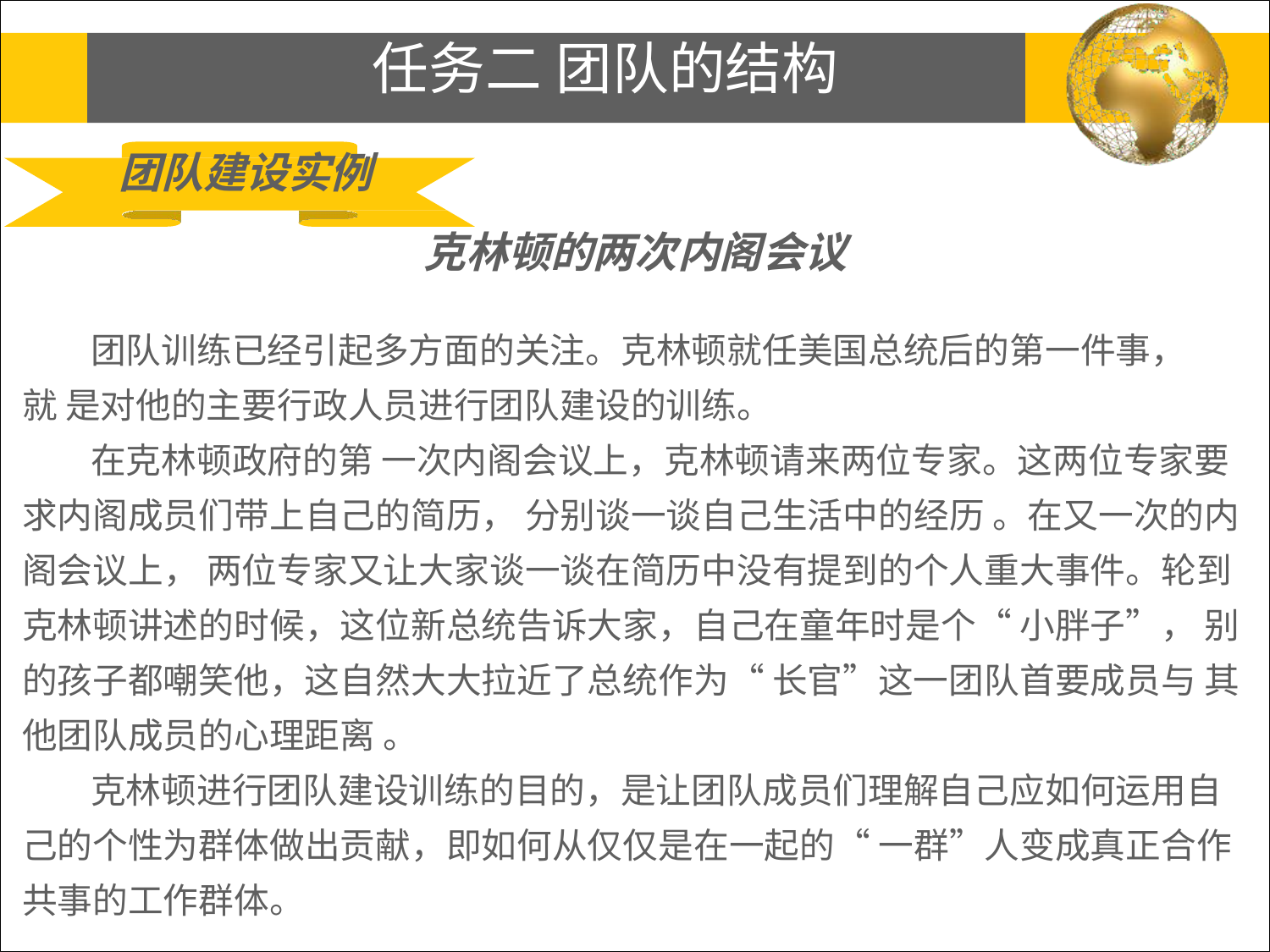

# 任务二 团队的结构
团队建设实例
克林顿的两次内阁会议
团队训练已经引起多方面的关注。克林顿就任美国总统后的第一件事，就 是对他的主要行政人员进行团队建设的训练。
在克林顿政府的第 一次内阁会议上，克林顿请来两位专家。这两位专家要 求内阁成员们带上自己的简历， 分别谈一谈自己生活中的经历 。在又一次的内 阁会议上， 两位专家又让大家谈一谈在简历中没有提到的个人重大事件。轮到 克林顿讲述的时候，这位新总统告诉大家，自己在童年时是个“ 小胖子”， 别 的孩子都嘲笑他，这自然大大拉近了总统作为“ 长官”这一团队首要成员与 其 他团队成员的心理距离 。
克林顿进行团队建设训练的目的，是让团队成员们理解自己应如何运用自 己的个性为群体做出贡献，即如何从仅仅是在一起的“ 一群”人变成真正合作 共事的工作群体。